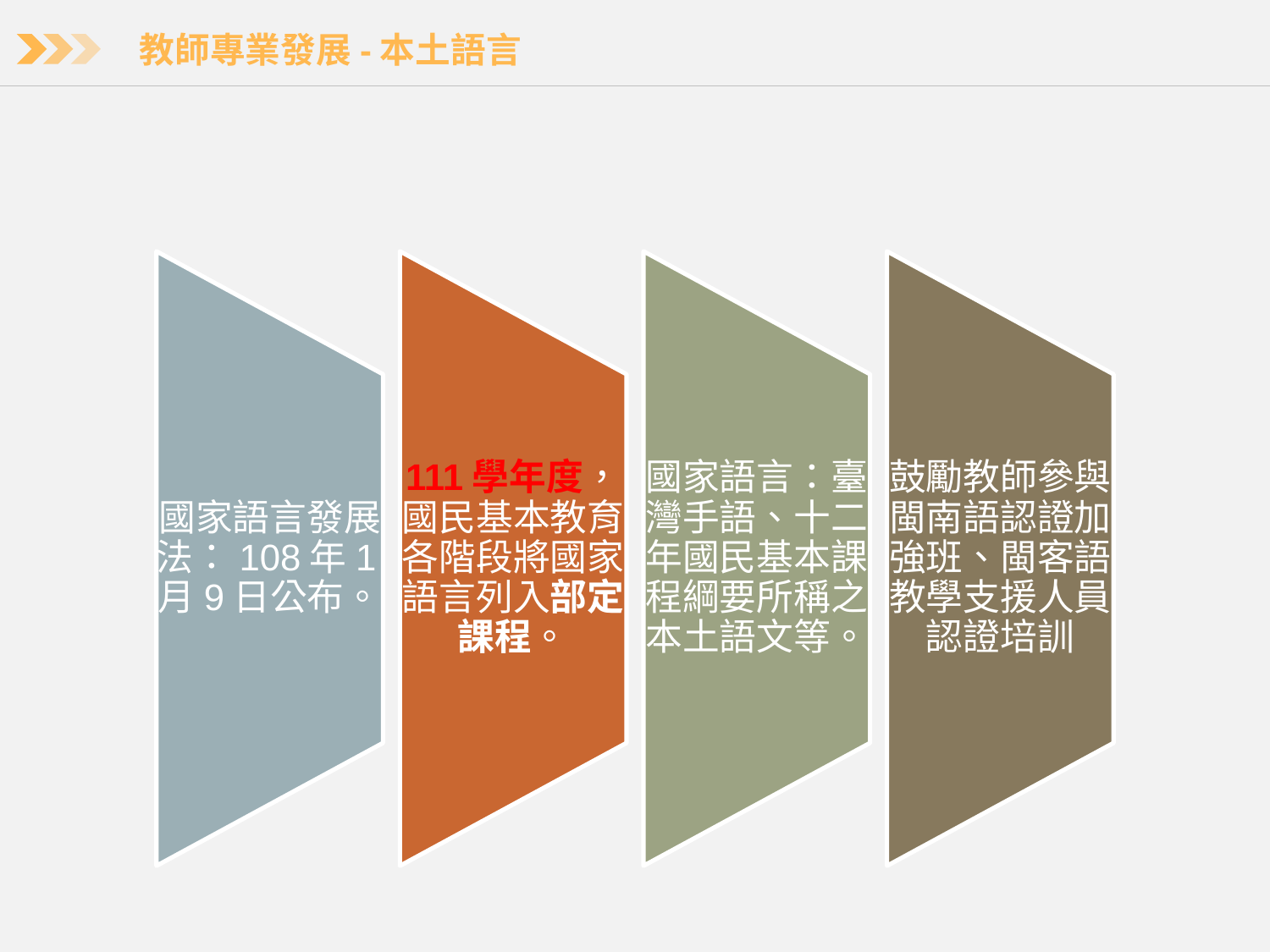

教師專業發展-本土語言

國家語言發展法：108年1月9日公布。
111學年度，國民基本教育各階段將國家語言列入部定課程。
國家語言：臺灣手語、十二年國民基本課程綱要所稱之本土語文等。
鼓勵教師參與閩南語認證加強班、閩客語教學支援人員認證培訓